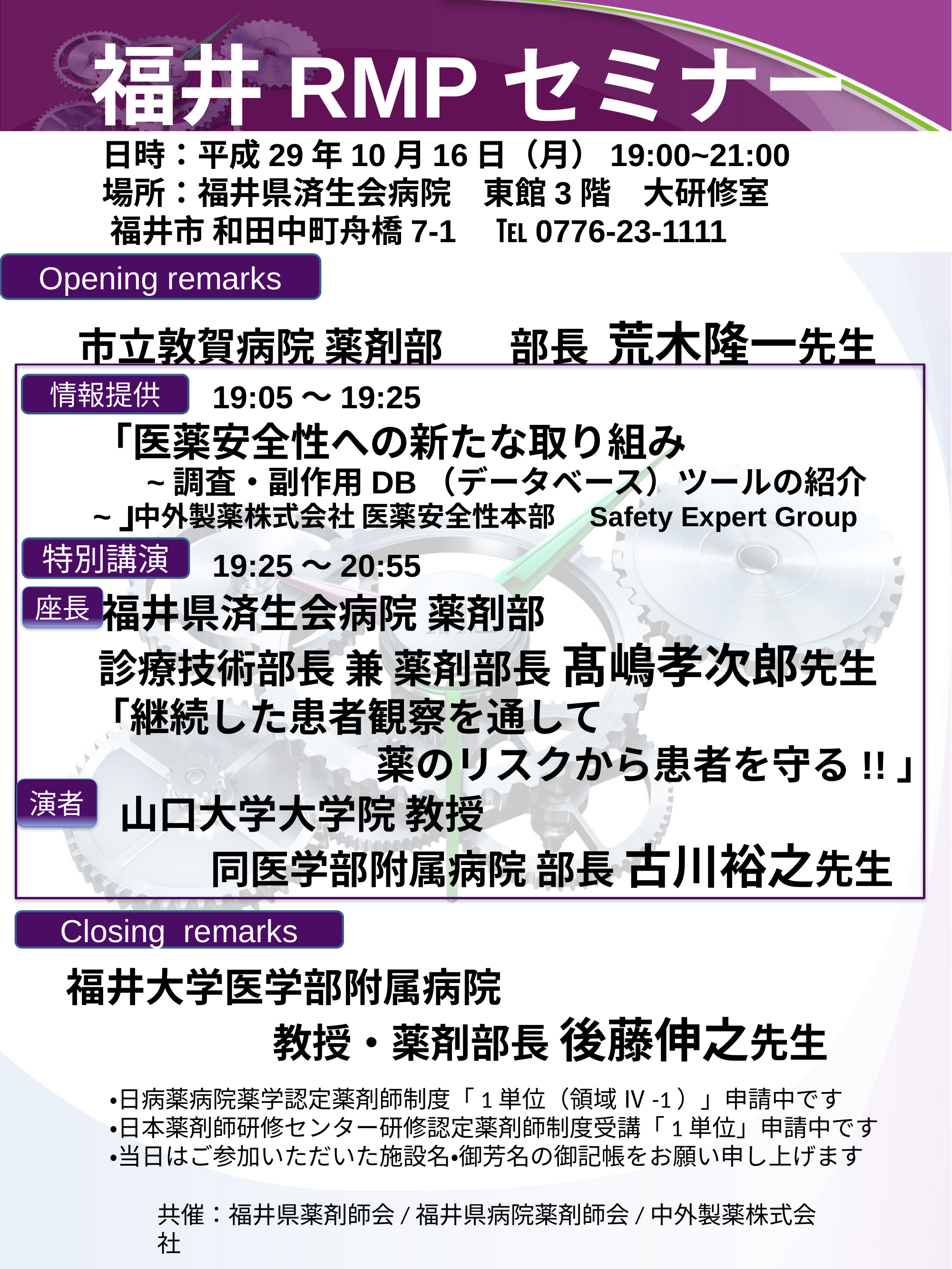

# 福井RMPセミナー

　　　日時：平成29年10月16日（月）19:00~21:00
　　　場所：福井県済生会病院　東館3階　大研修室
	　福井市 和田中町舟橋7-1　℡0776-23-1111
Opening remarks
市立敦賀病院 薬剤部　   部長  荒木隆一先生

19:05～19:25
情報提供
「医薬安全性への新たな取り組み
 　~調査・副作用DB（データベース）ツールの紹介~」
中外製薬株式会社 医薬安全性本部　Safety Expert Group
特別講演
19:25～20:55
　 福井県済生会病院 薬剤部
    診療技術部長 兼 薬剤部長 髙嶋孝次郎先生
座長
「継続した患者観察を通して
　　　　　		薬のリスクから患者を守る!!」
演者
   山口大学大学院 教授
　　　 同医学部附属病院 部長 古川裕之先生
Closing  remarks
福井大学医学部附属病院 							               教授・薬剤部長 後藤伸之先生
・日病薬病院薬学認定薬剤師制度「1単位（領域 Ⅳ-1）」申請中です
・日本薬剤師研修センター研修認定薬剤師制度受講「1単位」申請中です
・当日はご参加いただいた施設名・御芳名の御記帳をお願い申し上げます
共催：福井県薬剤師会/福井県病院薬剤師会/中外製薬株式会社